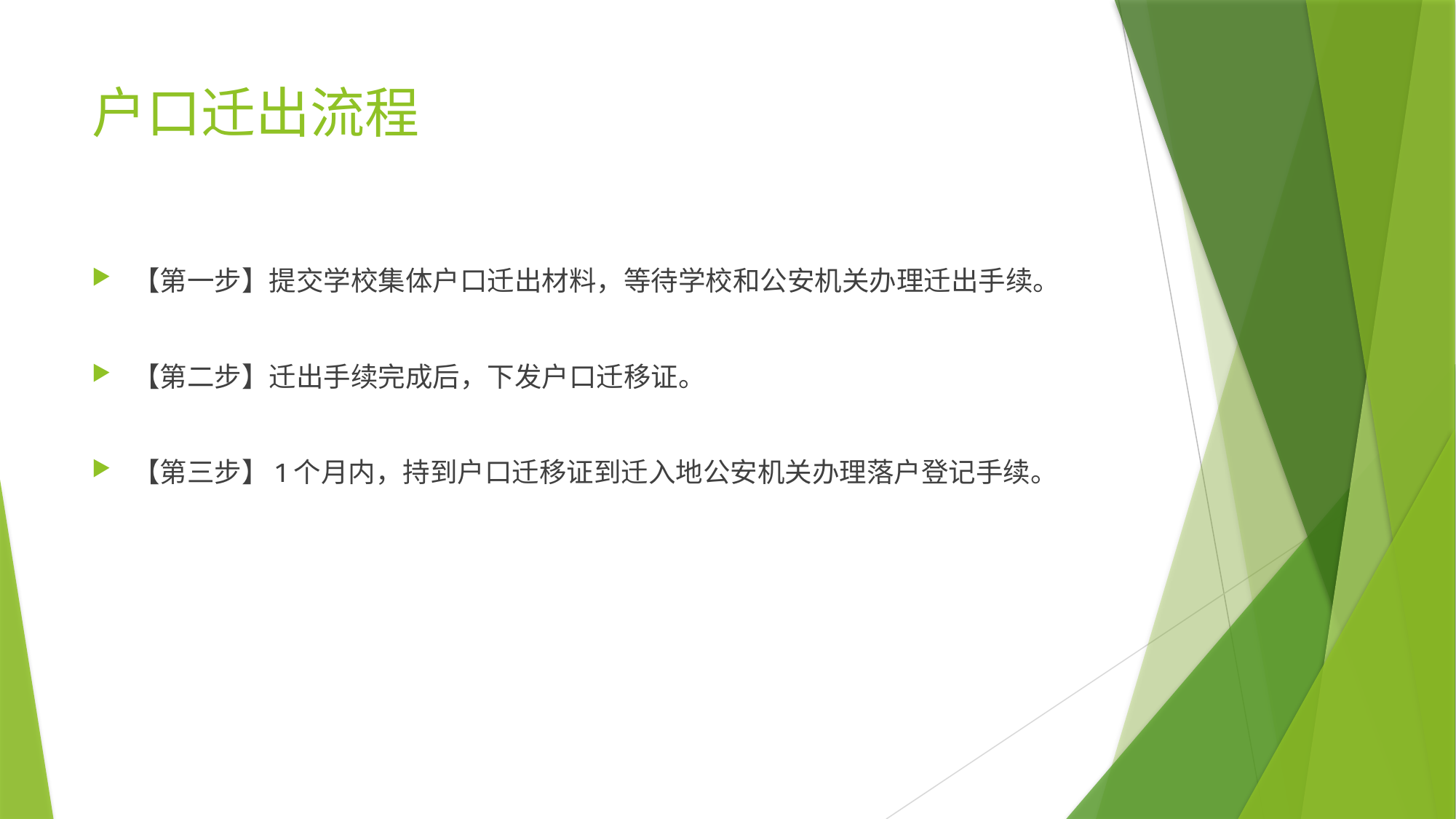

# 户口迁出流程
【第一步】提交学校集体户口迁出材料，等待学校和公安机关办理迁出手续。

【第二步】迁出手续完成后，下发户口迁移证。

【第三步】1个月内，持到户口迁移证到迁入地公安机关办理落户登记手续。